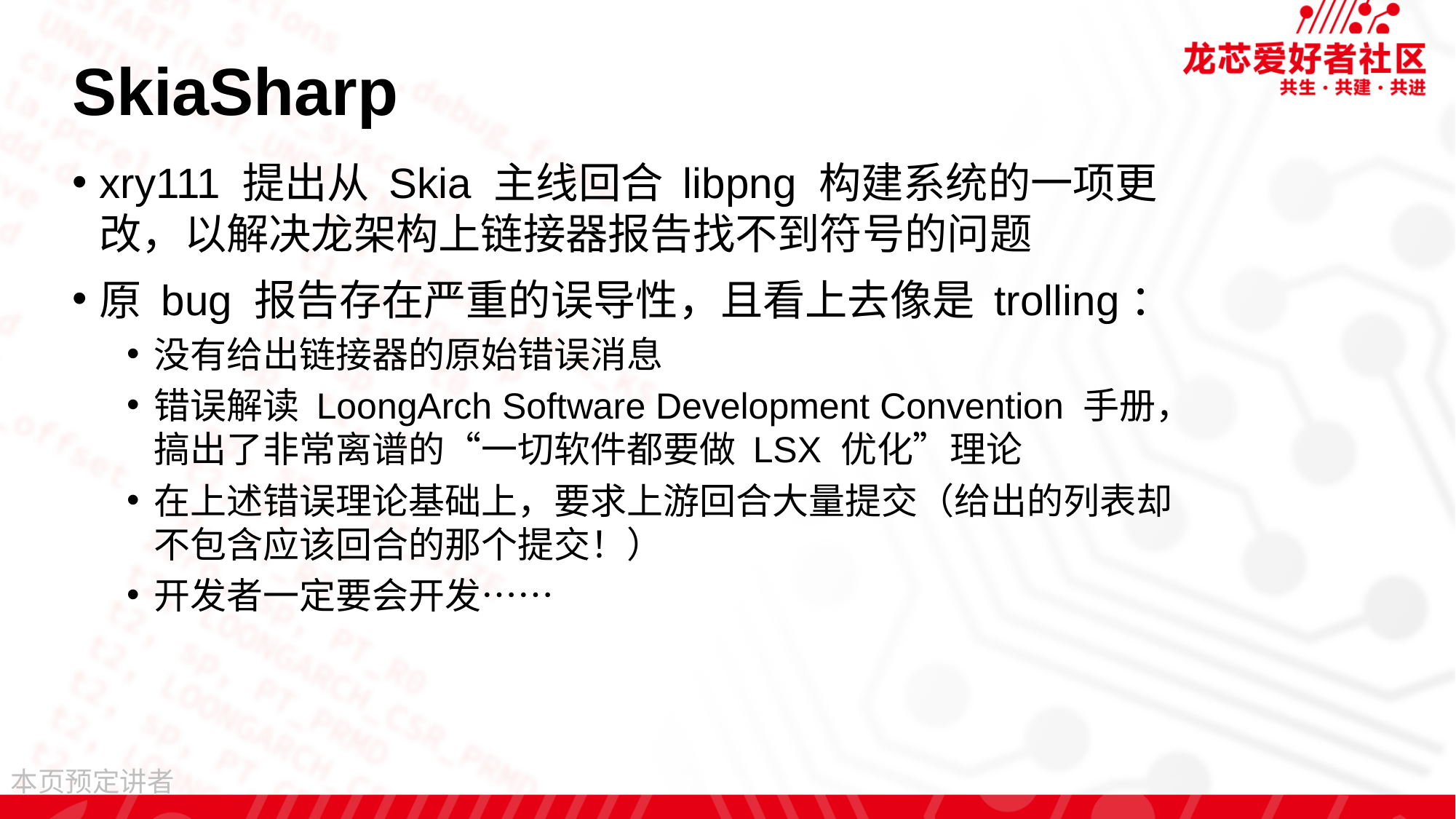

# SkiaSharp
xry111 提出从 Skia 主线回合 libpng 构建系统的一项更改，以解决龙架构上链接器报告找不到符号的问题
原 bug 报告存在严重的误导性，且看上去像是 trolling：
没有给出链接器的原始错误消息
错误解读 LoongArch Software Development Convention 手册，搞出了非常离谱的“一切软件都要做 LSX 优化”理论
在上述错误理论基础上，要求上游回合大量提交（给出的列表却不包含应该回合的那个提交！）
开发者一定要会开发……